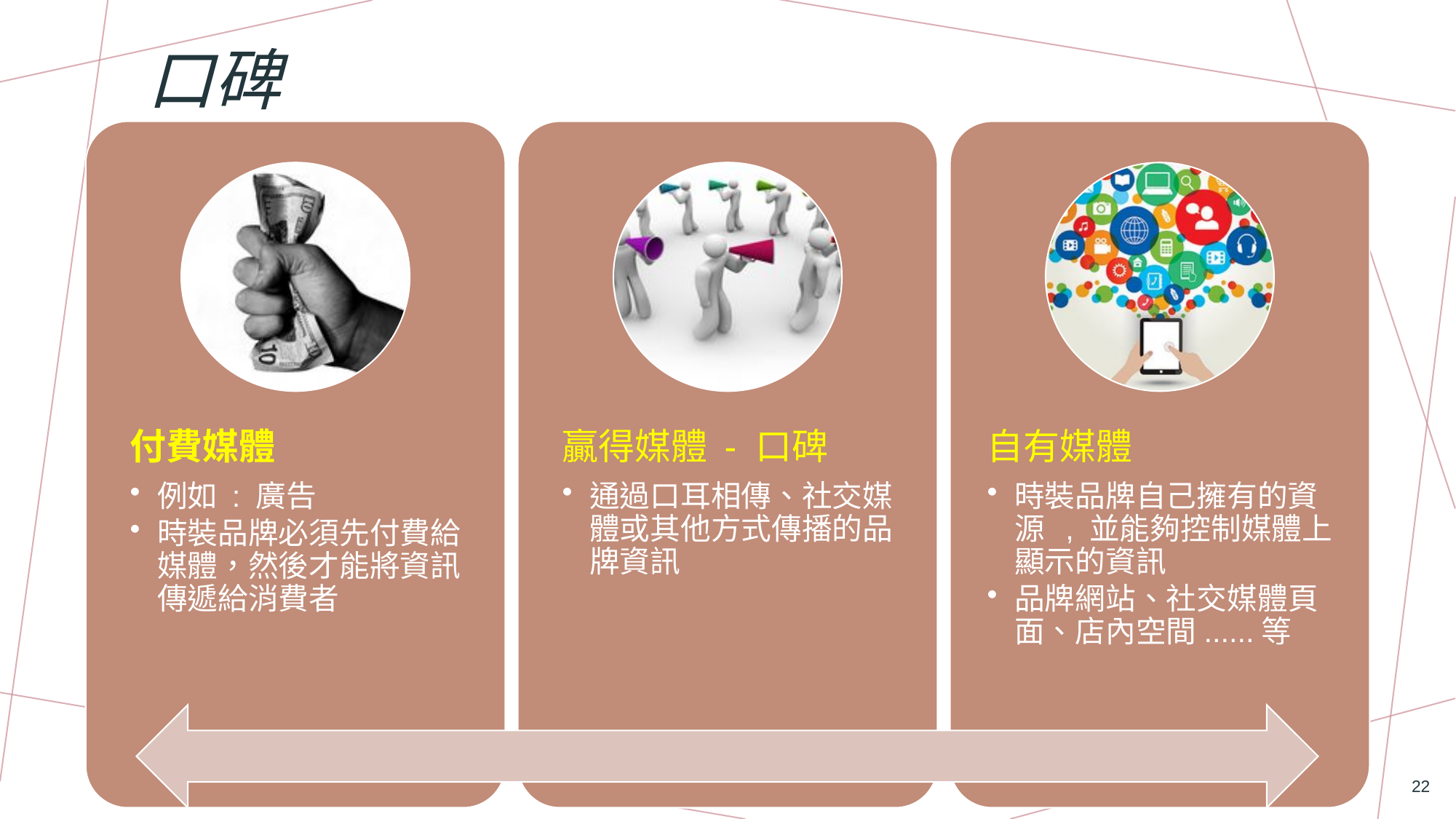

# 口碑
付費媒體
例如 : 廣告
時裝品牌必須先付費給媒體，然後才能將資訊傳遞給消費者

贏得媒體 - 口碑
通過口耳相傳、社交媒體或其他方式傳播的品牌資訊
自有媒體
時裝品牌自己擁有的資源  , 並能夠控制媒體上顯示的資訊
品牌網站、社交媒體頁面、店內空間......等
22